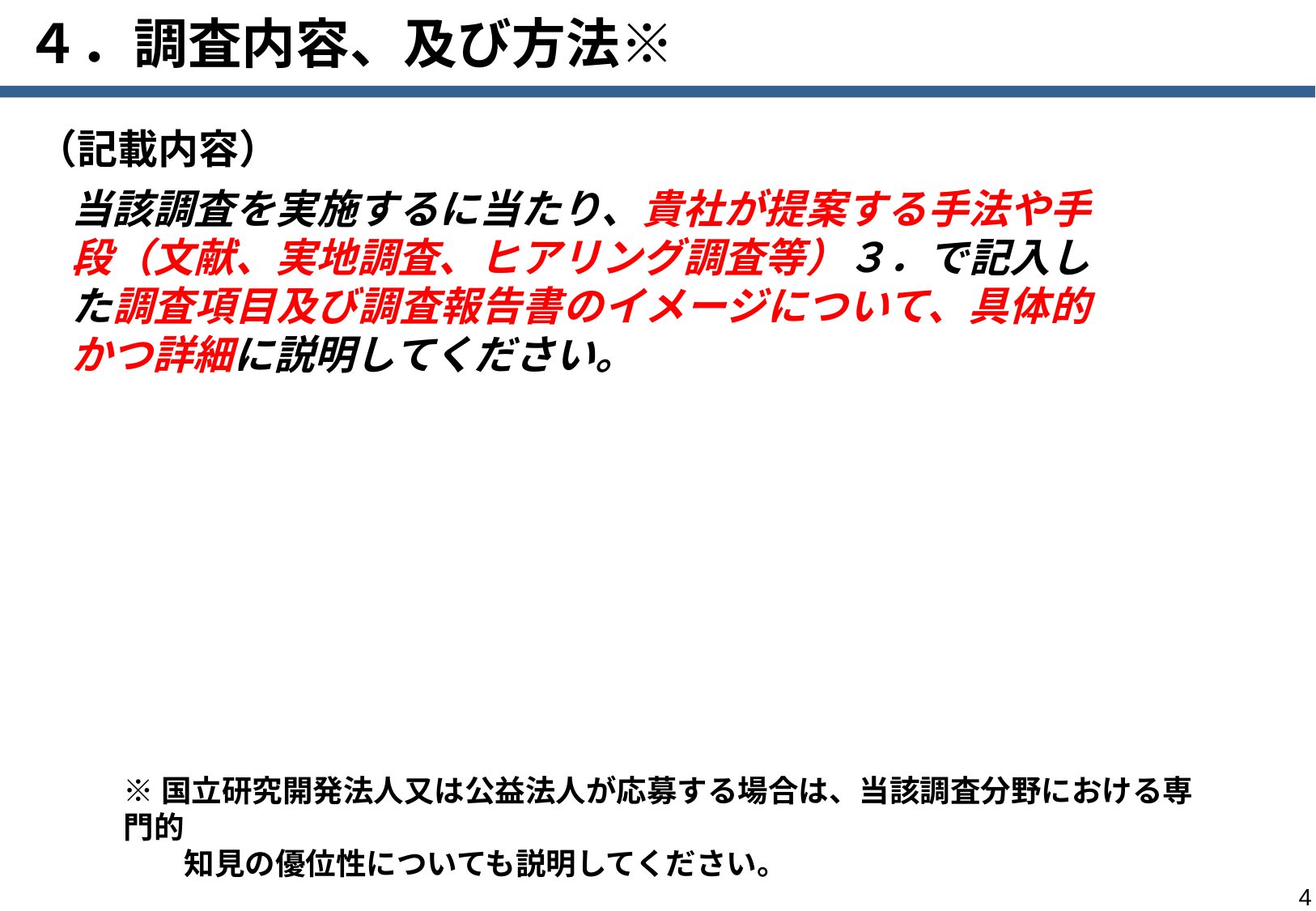

# ４．調査内容、及び方法※
（記載内容）
当該調査を実施するに当たり、貴社が提案する手法や手段（文献、実地調査、ヒアリング調査等）３．で記入した調査項目及び調査報告書のイメージについて、具体的かつ詳細に説明してください。

※国立研究開発法人又は公益法人が応募する場合は、当該調査分野における専門的
　　知見の優位性についても説明してください。
4